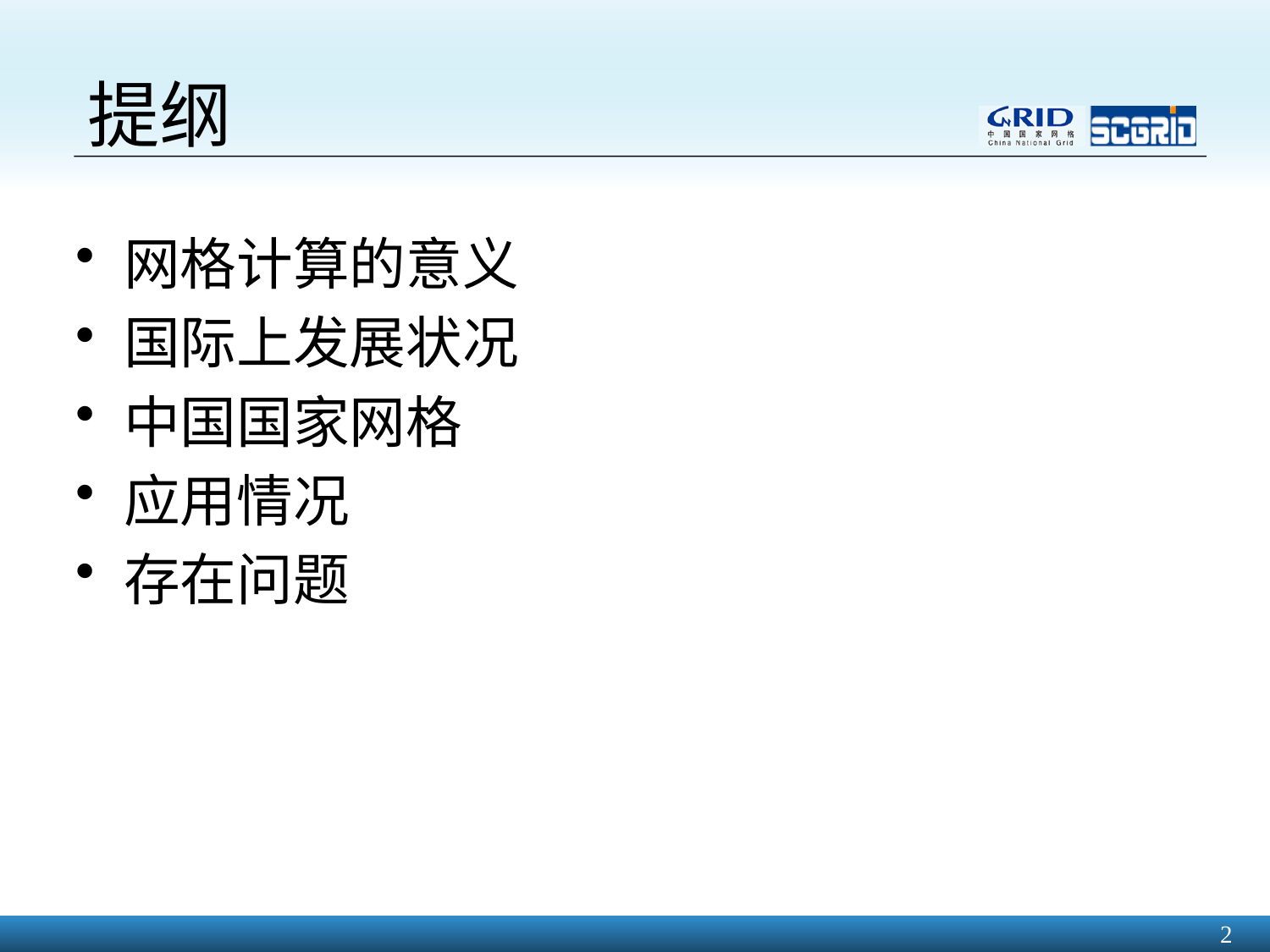

# 提纲
网格计算的意义
国际上发展状况
中国国家网格
应用情况
存在问题